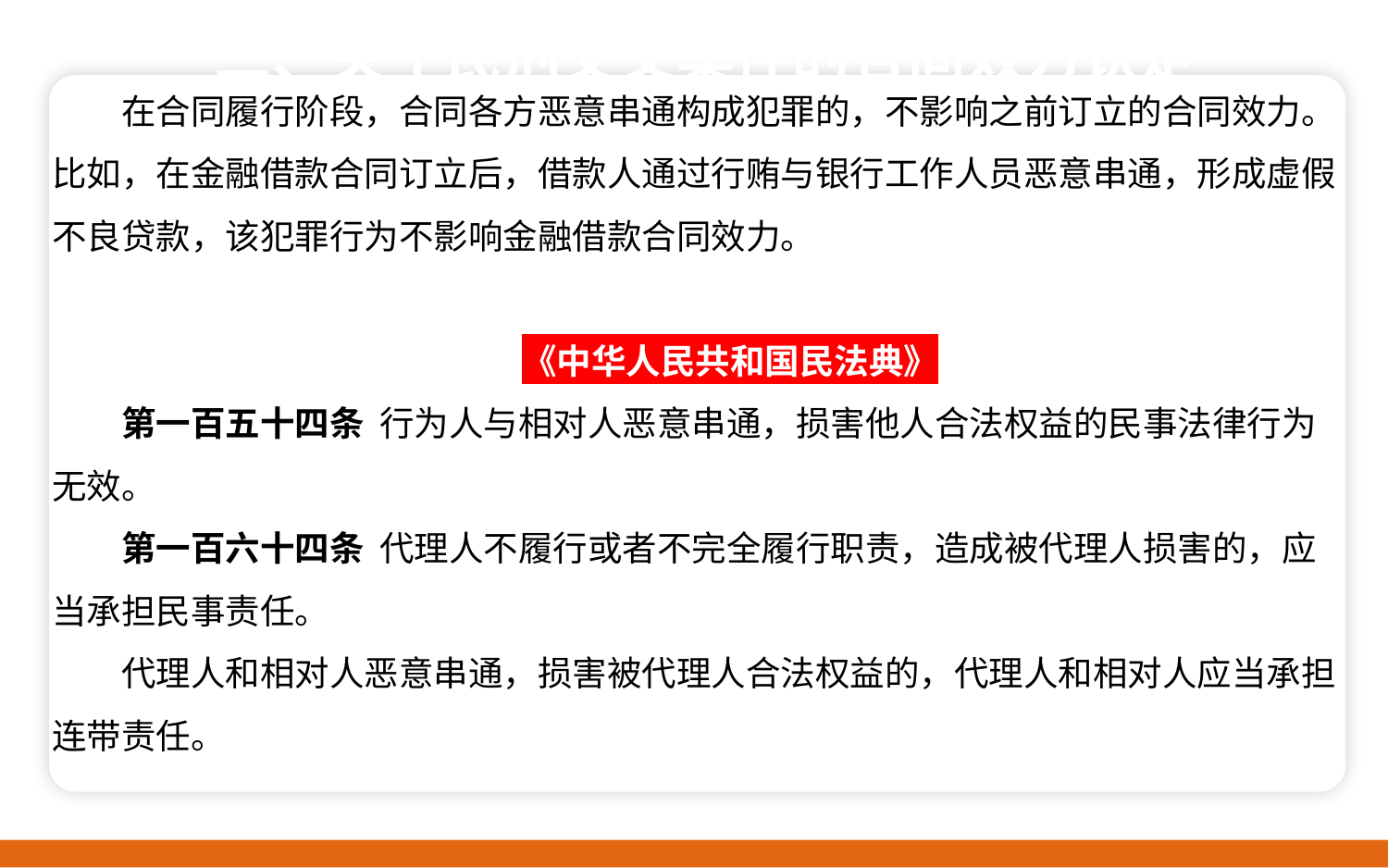

二、关于民刑交叉案件的合同效力认定
在合同履行阶段，合同各方恶意串通构成犯罪的，不影响之前订立的合同效力。比如，在金融借款合同订立后，借款人通过行贿与银行工作人员恶意串通，形成虚假不良贷款，该犯罪行为不影响金融借款合同效力。

《中华人民共和国民法典》
第一百五十四条  行为人与相对人恶意串通，损害他人合法权益的民事法律行为无效。
第一百六十四条  代理人不履行或者不完全履行职责，造成被代理人损害的，应当承担民事责任。
代理人和相对人恶意串通，损害被代理人合法权益的，代理人和相对人应当承担连带责任。